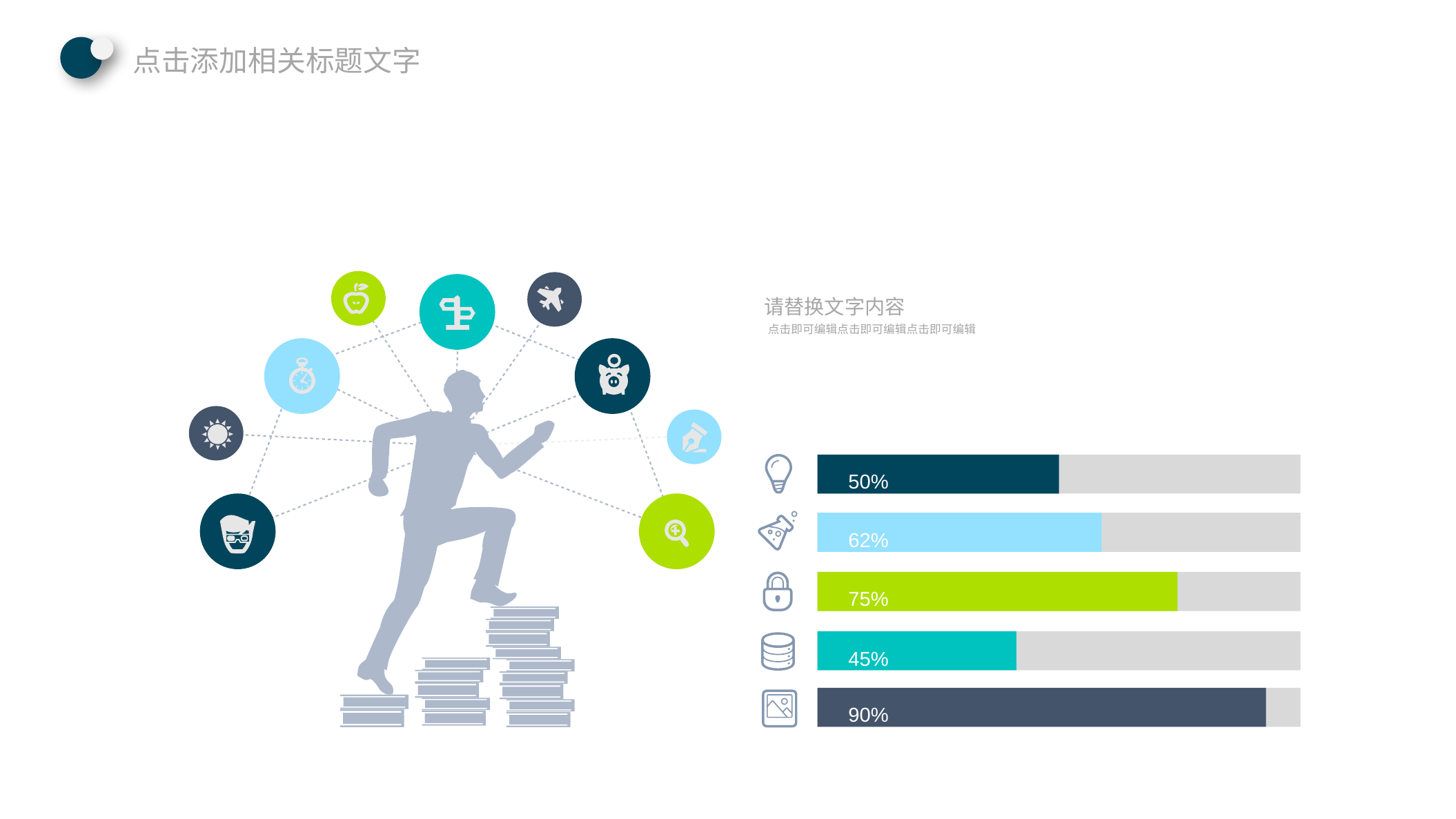

点击添加相关标题文字

请替换文字内容
点击即可编辑点击即可编辑点击即可编辑

50%

62%

75%

45%

90%